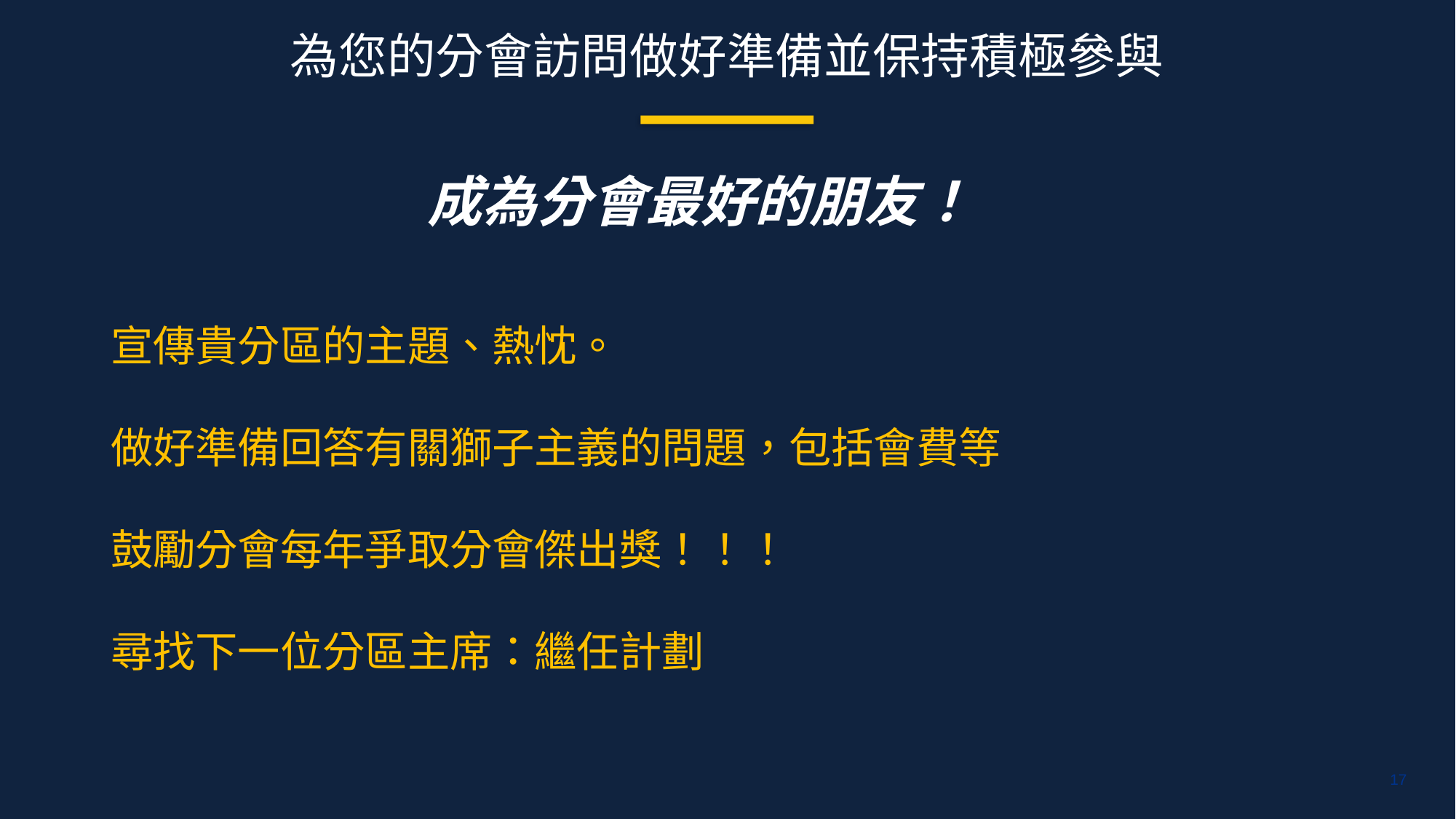

為您的分會訪問做好準備並保持積極參與

成為分會最好的朋友！

宣傳貴分區的主題、熱忱。

做好準備回答有關獅子主義的問題，包括會費等

鼓勵分會每年爭取分會傑出獎！！！

尋找下一位分區主席：繼任計劃